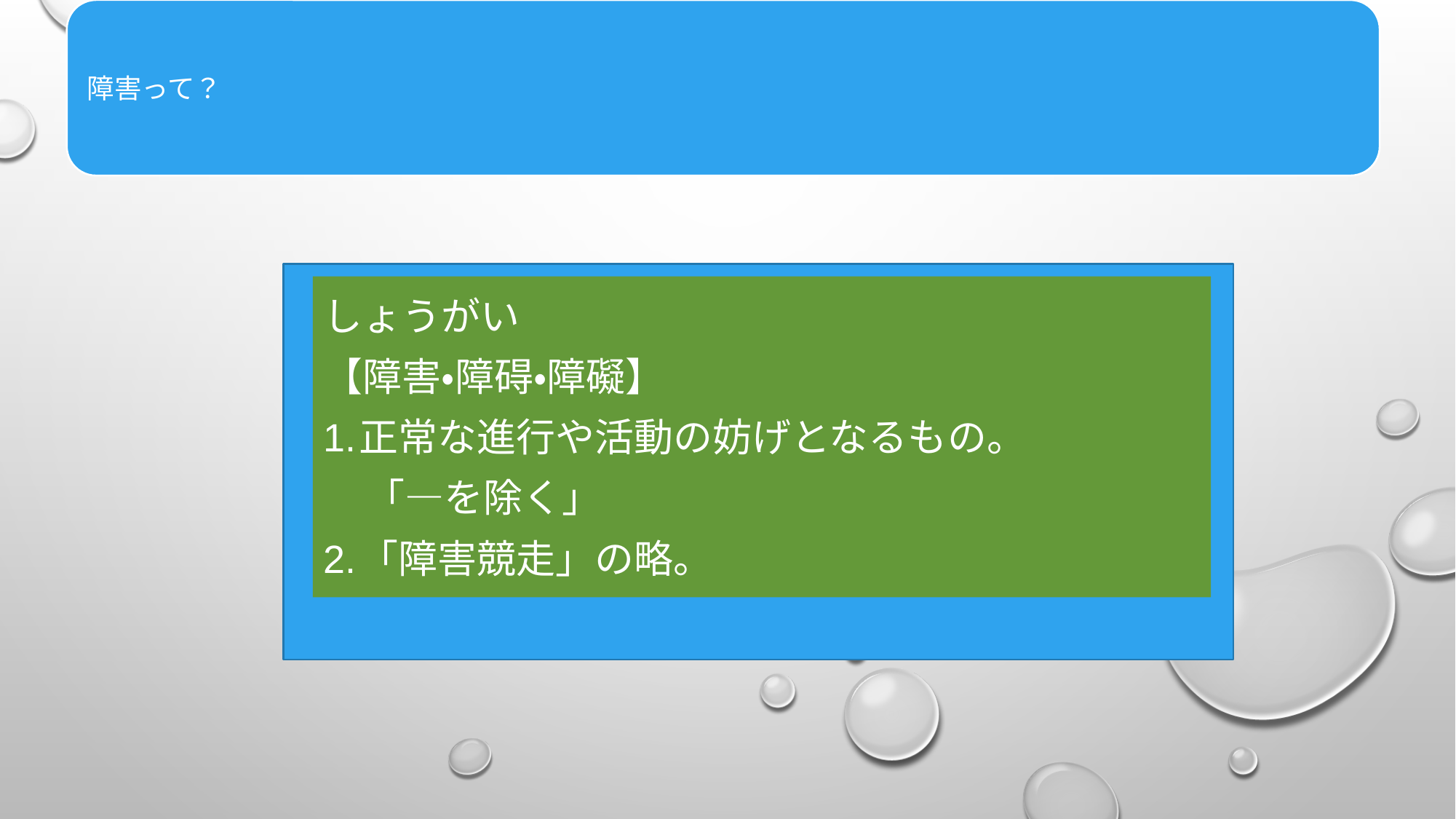

障害って？

しょうがい
【障害・障碍・障礙】
1.正常な進行や活動の妨げとなるもの。
 「―を除く」
2.「障害競走」の略。